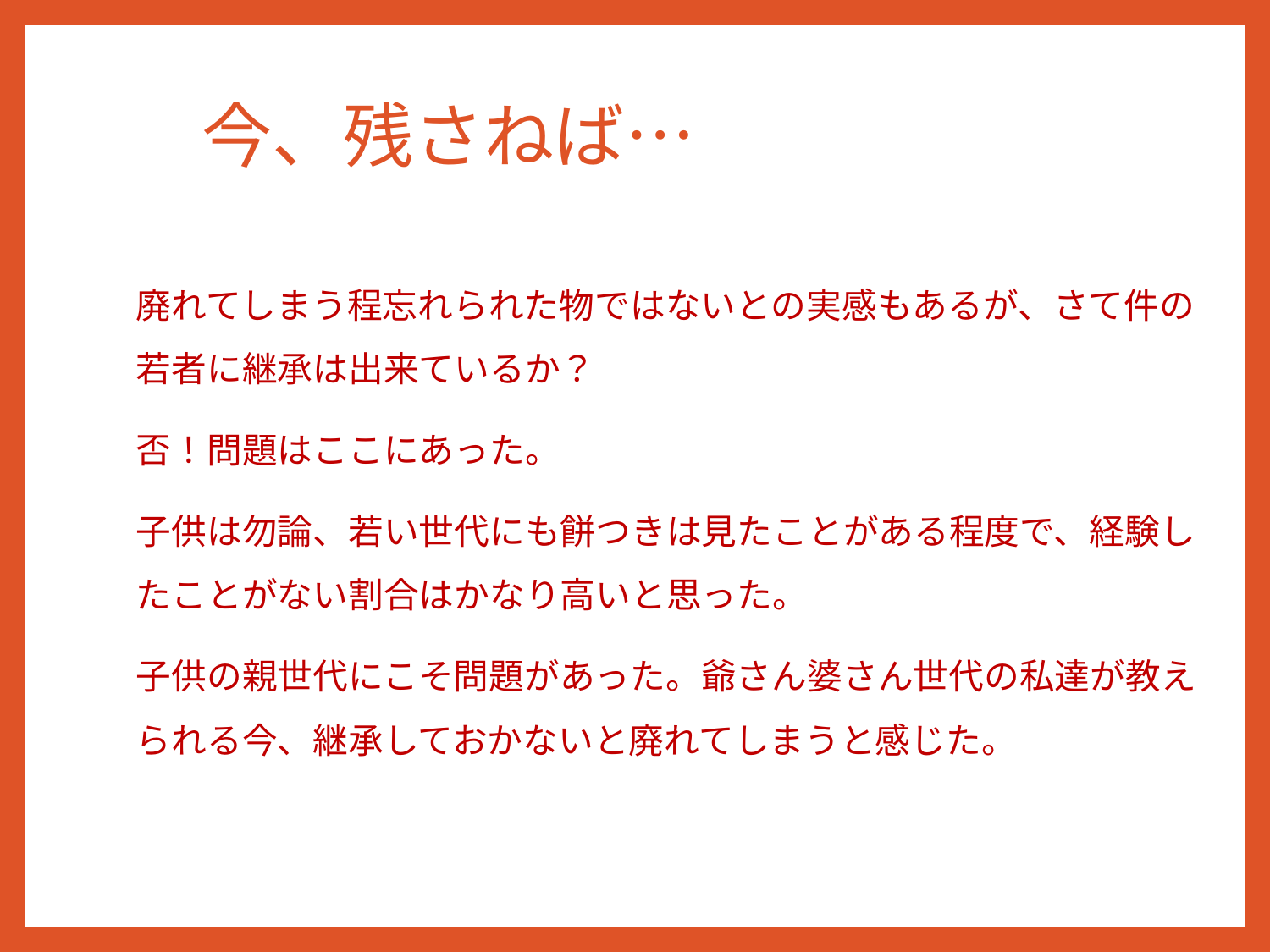

# 今、残さねば…
廃れてしまう程忘れられた物ではないとの実感もあるが、さて件の若者に継承は出来ているか？
否！問題はここにあった。
子供は勿論、若い世代にも餅つきは見たことがある程度で、経験したことがない割合はかなり高いと思った。
子供の親世代にこそ問題があった。爺さん婆さん世代の私達が教えられる今、継承しておかないと廃れてしまうと感じた。